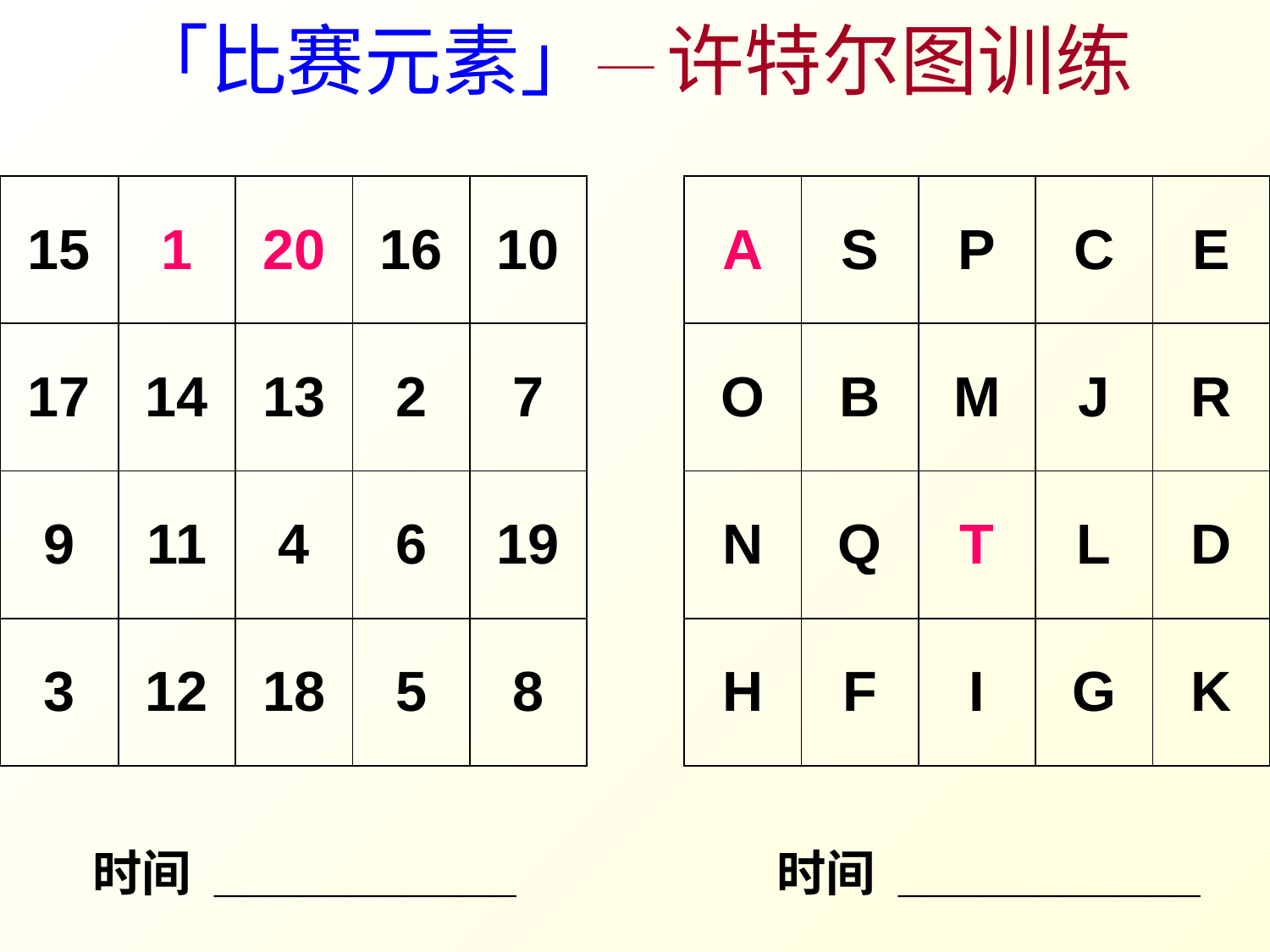

# 「比赛元素」─ 许特尔图训练
| 15 | 1 | 20 | 16 | 10 |  | A | S | P | C | E |
| --- | --- | --- | --- | --- | --- | --- | --- | --- | --- | --- |
| 17 | 14 | 13 | 2 | 7 |  | O | B | M | J | R |
| 9 | 11 | 4 | 6 | 19 |  | N | Q | T | L | D |
| 3 | 12 | 18 | 5 | 8 |  | H | F | I | G | K |
      时间 ___________                  时间 ___________